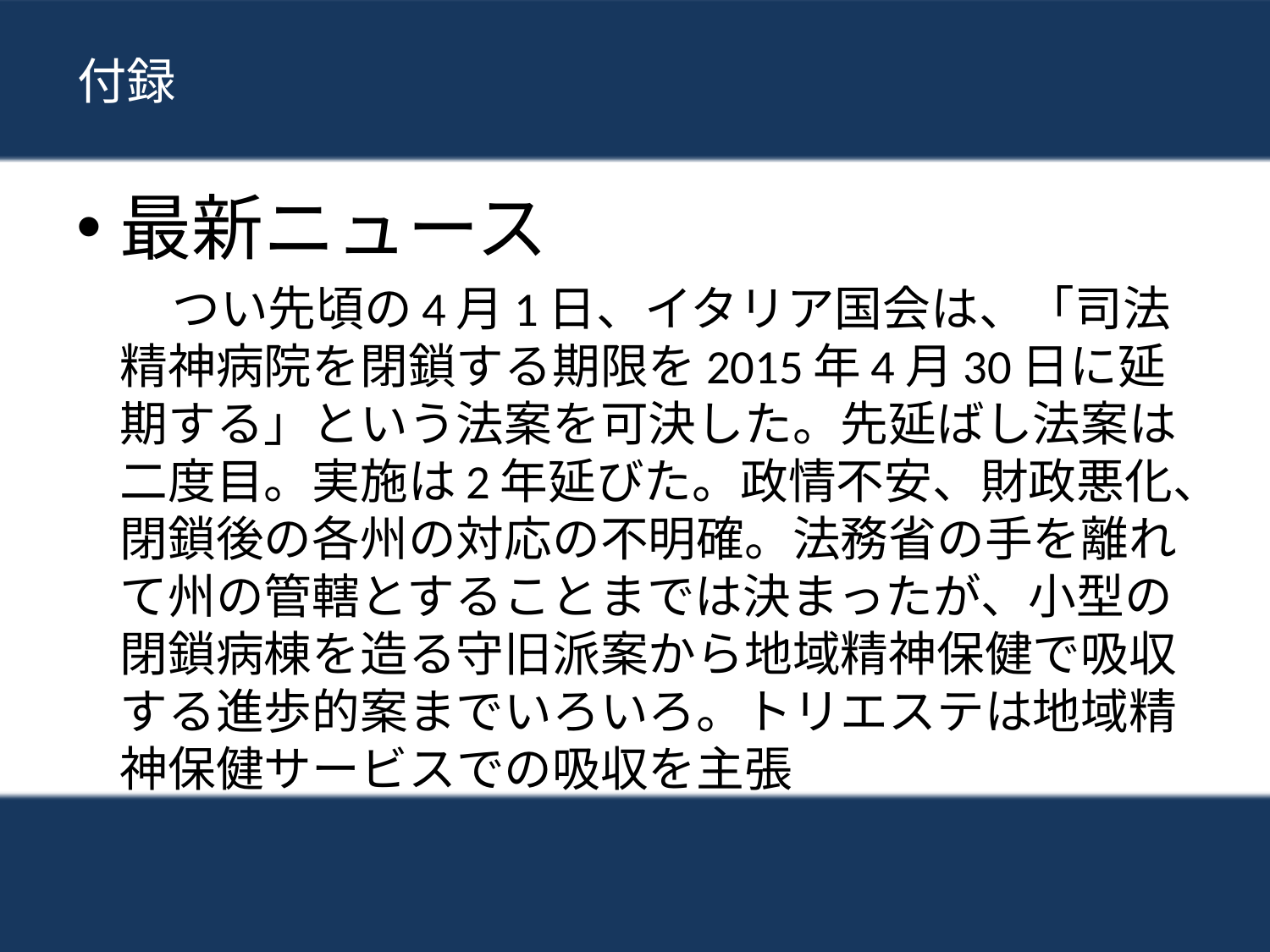

付録
最新ニュース
　　つい先頃の4月1日、イタリア国会は、「司法精神病院を閉鎖する期限を2015年4月30日に延期する」という法案を可決した。先延ばし法案は二度目。実施は2年延びた。政情不安、財政悪化、閉鎖後の各州の対応の不明確。法務省の手を離れて州の管轄とすることまでは決まったが、小型の閉鎖病棟を造る守旧派案から地域精神保健で吸収する進歩的案までいろいろ。トリエステは地域精神保健サービスでの吸収を主張